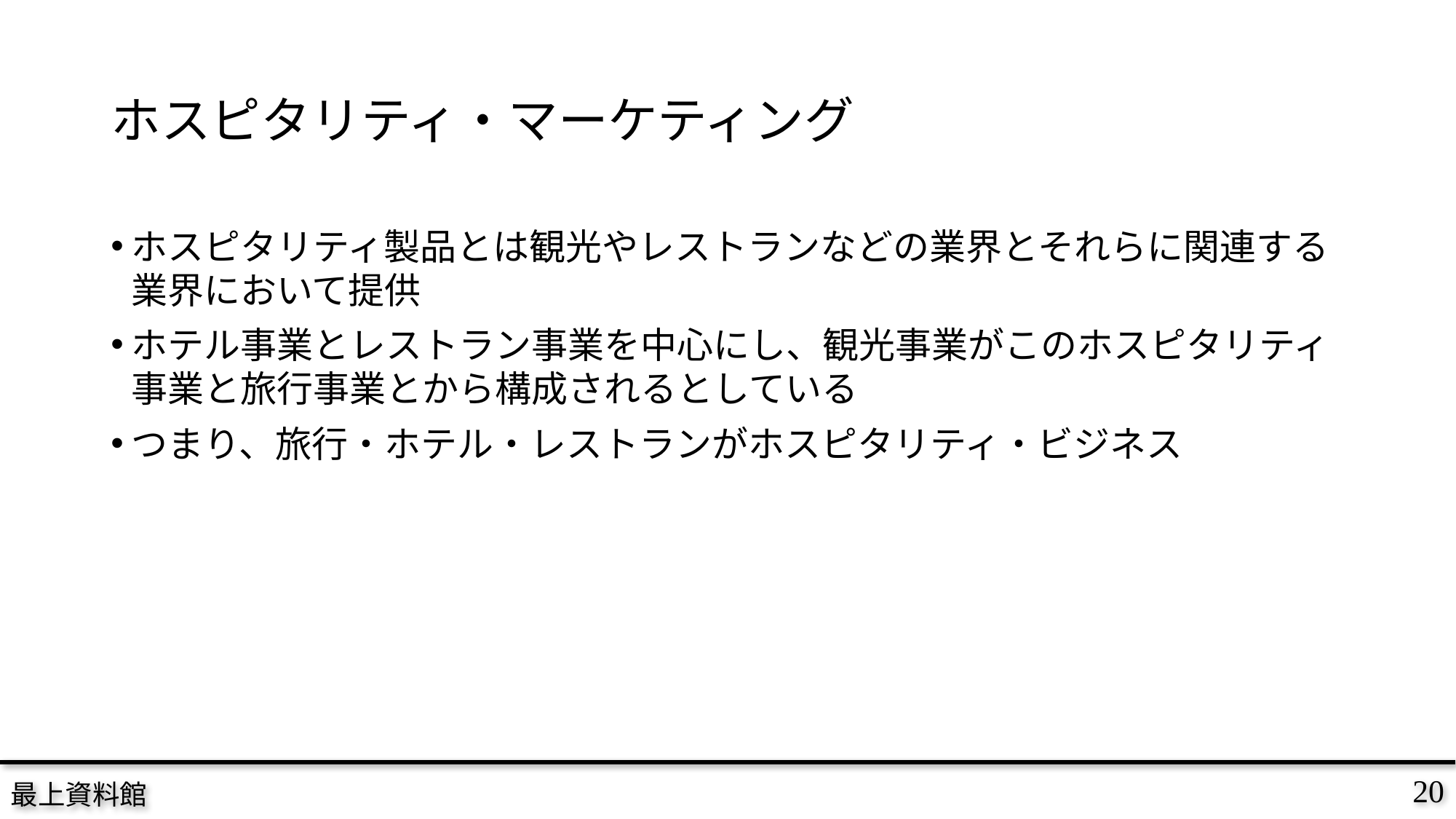

# ホスピタリティ・マーケティング
ホスピタリティ製品とは観光やレストランなどの業界とそれらに関連する業界において提供
ホテル事業とレストラン事業を中心にし、観光事業がこのホスピタリティ事業と旅行事業とから構成されるとしている
つまり、旅行・ホテル・レストランがホスピタリティ・ビジネス